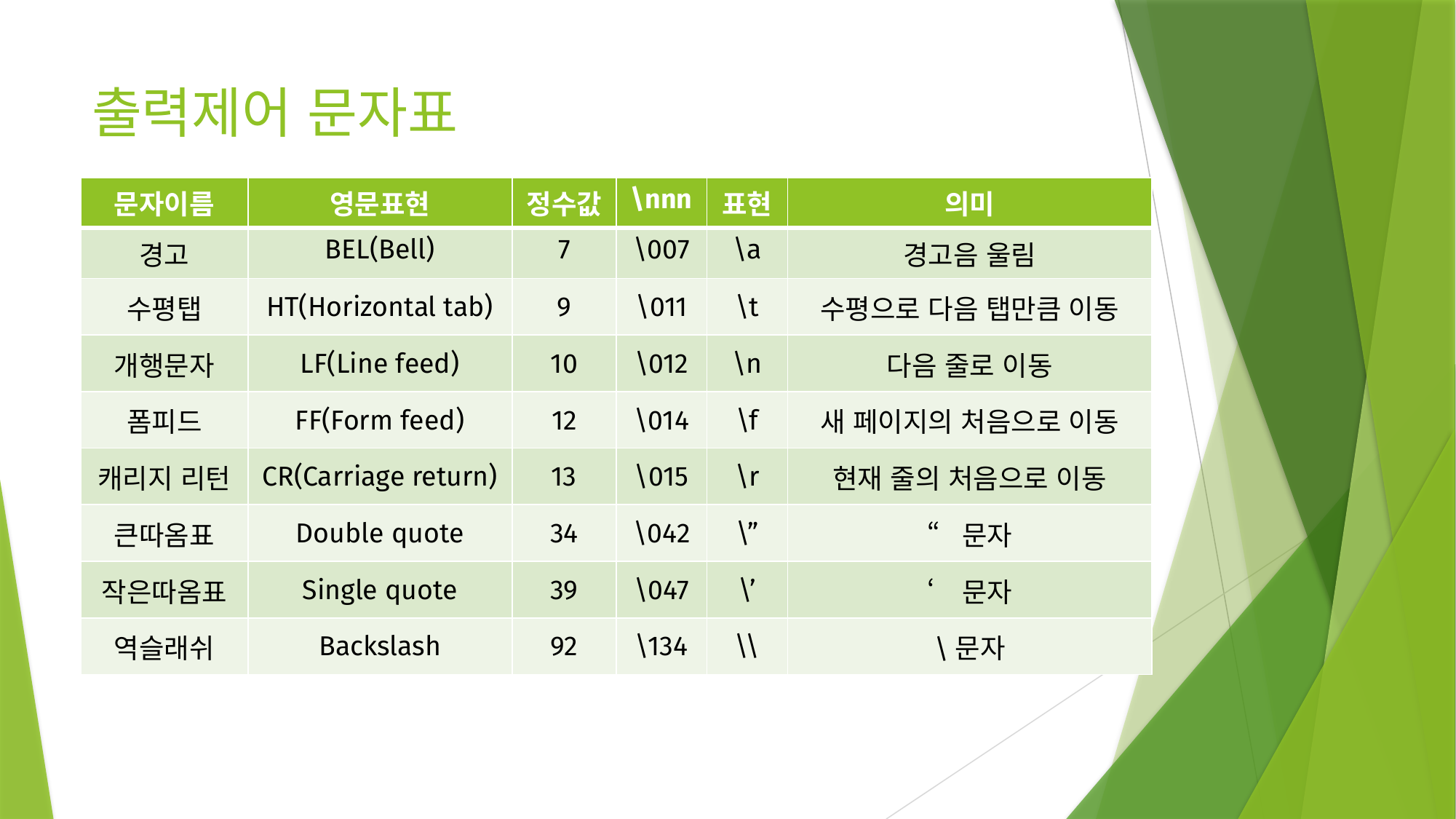

# 출력제어 문자표
| 문자이름 | 영문표현 | 정수값 | \nnn | 표현 | 의미 |
| --- | --- | --- | --- | --- | --- |
| 경고 | BEL(Bell) | 7 | \007 | \a | 경고음 울림 |
| 수평탭 | HT(Horizontal tab) | 9 | \011 | \t | 수평으로 다음 탭만큼 이동 |
| 개행문자 | LF(Line feed) | 10 | \012 | \n | 다음 줄로 이동 |
| 폼피드 | FF(Form feed) | 12 | \014 | \f | 새 페이지의 처음으로 이동 |
| 캐리지 리턴 | CR(Carriage return) | 13 | \015 | \r | 현재 줄의 처음으로 이동 |
| 큰따옴표 | Double quote | 34 | \042 | \” | “문자 |
| 작은따옴표 | Single quote | 39 | \047 | \’ | ‘문자 |
| 역슬래쉬 | Backslash | 92 | \134 | \\ | \문자 |